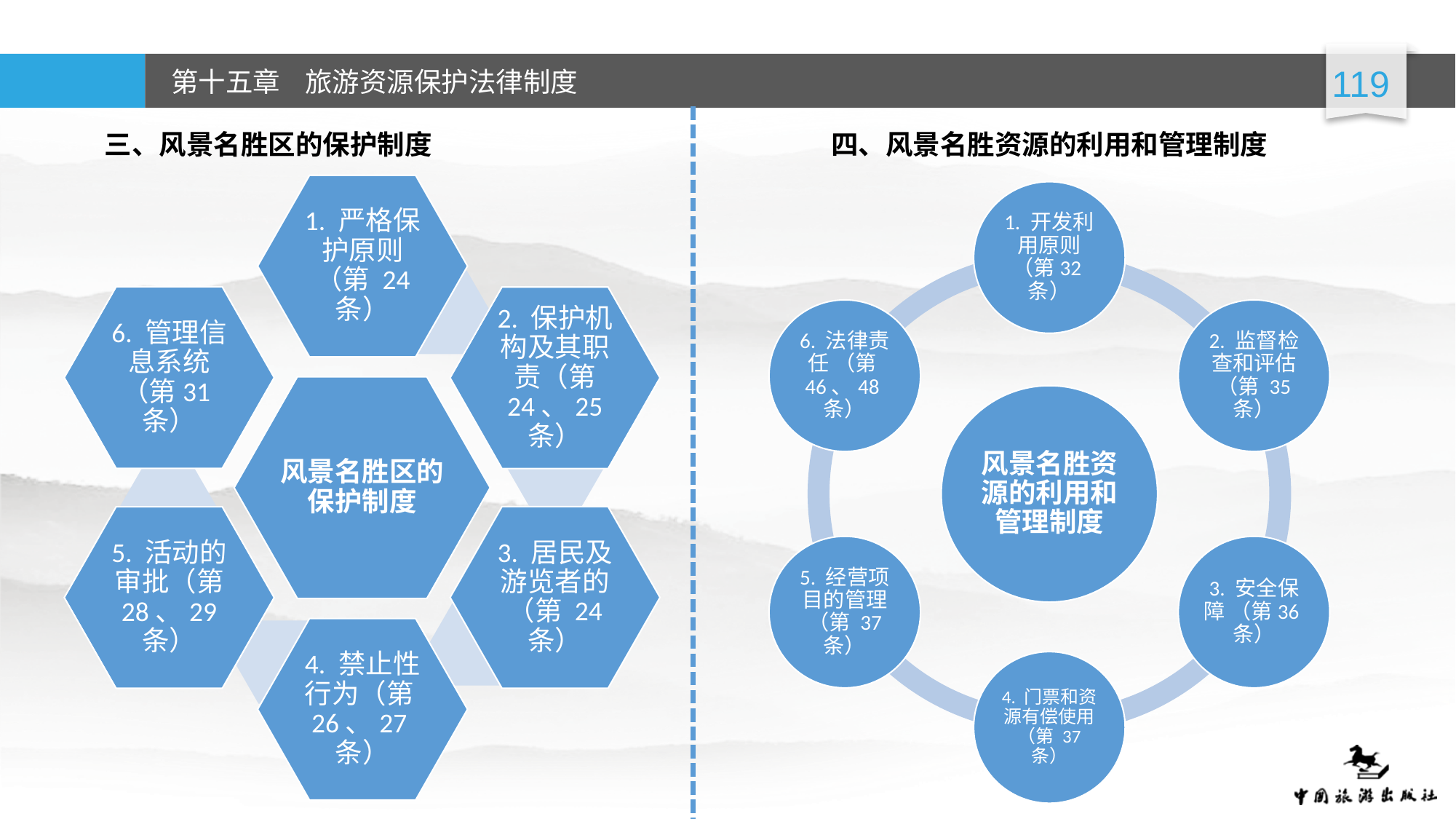

三、风景名胜区的保护制度
四、风景名胜资源的利用和管理制度
风景名胜区的保护制度
1. 严格保护原则（第 24 条）
2. 保护机构及其职责（第 24、25 条）
3. 居民及游览者的（第 24 条）
4. 禁止性行为（第26、27条）
5. 活动的审批（第 28、29 条）
6. 管理信息系统（第31条）
风景名胜资源的利用和管理制度
1. 开发利用原则 （第32条）
2. 监督检查和评估 （第 35 条）
3. 安全保障 （第36条）
4. 门票和资源有偿使用 （第 37 条）
5. 经营项目的管理 （第 37 条）
6. 法律责任 （第46、48条）